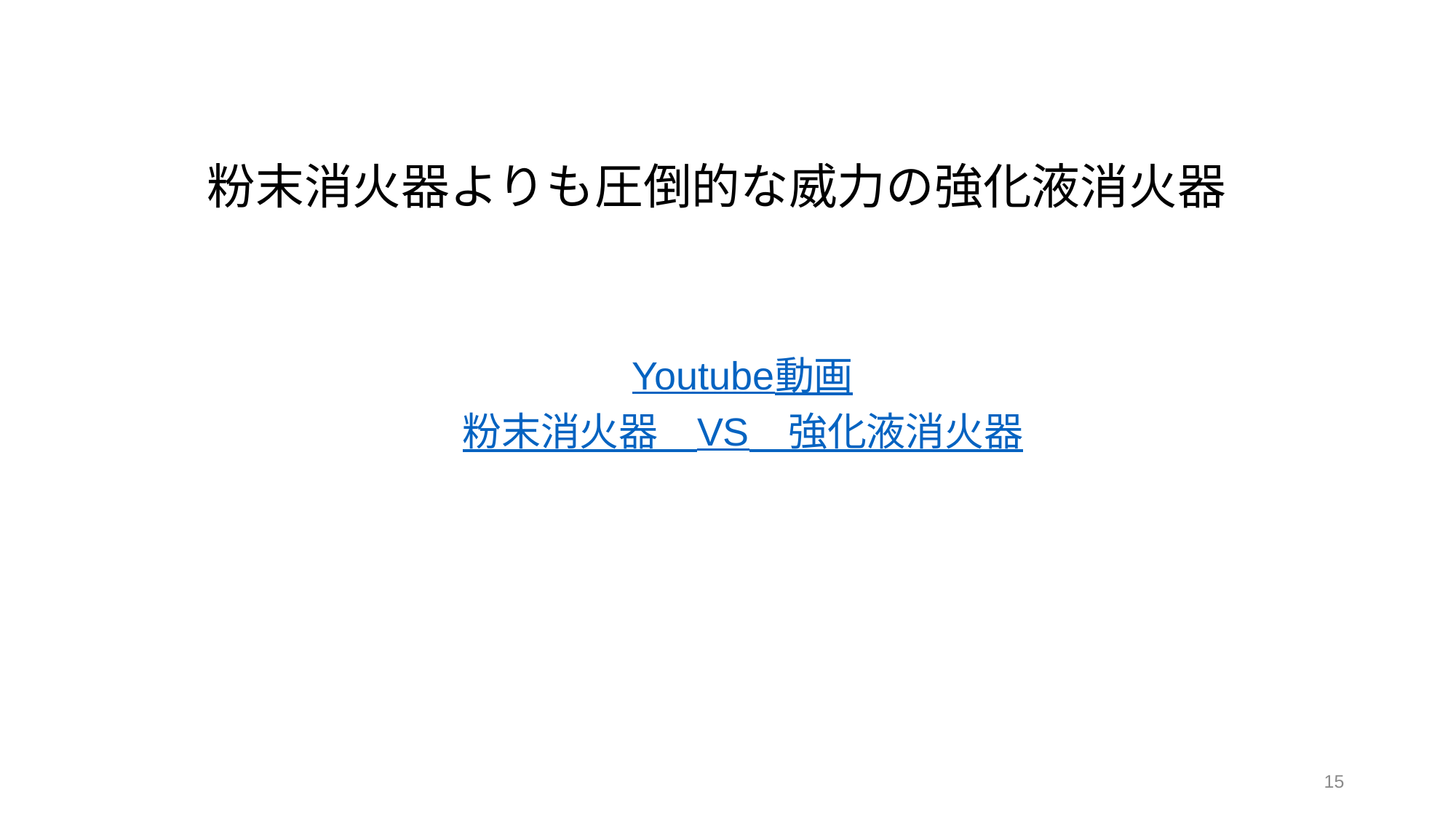

粉末消火器よりも圧倒的な威力の強化液消火器
Youtube動画
粉末消火器　VS　強化液消火器
15